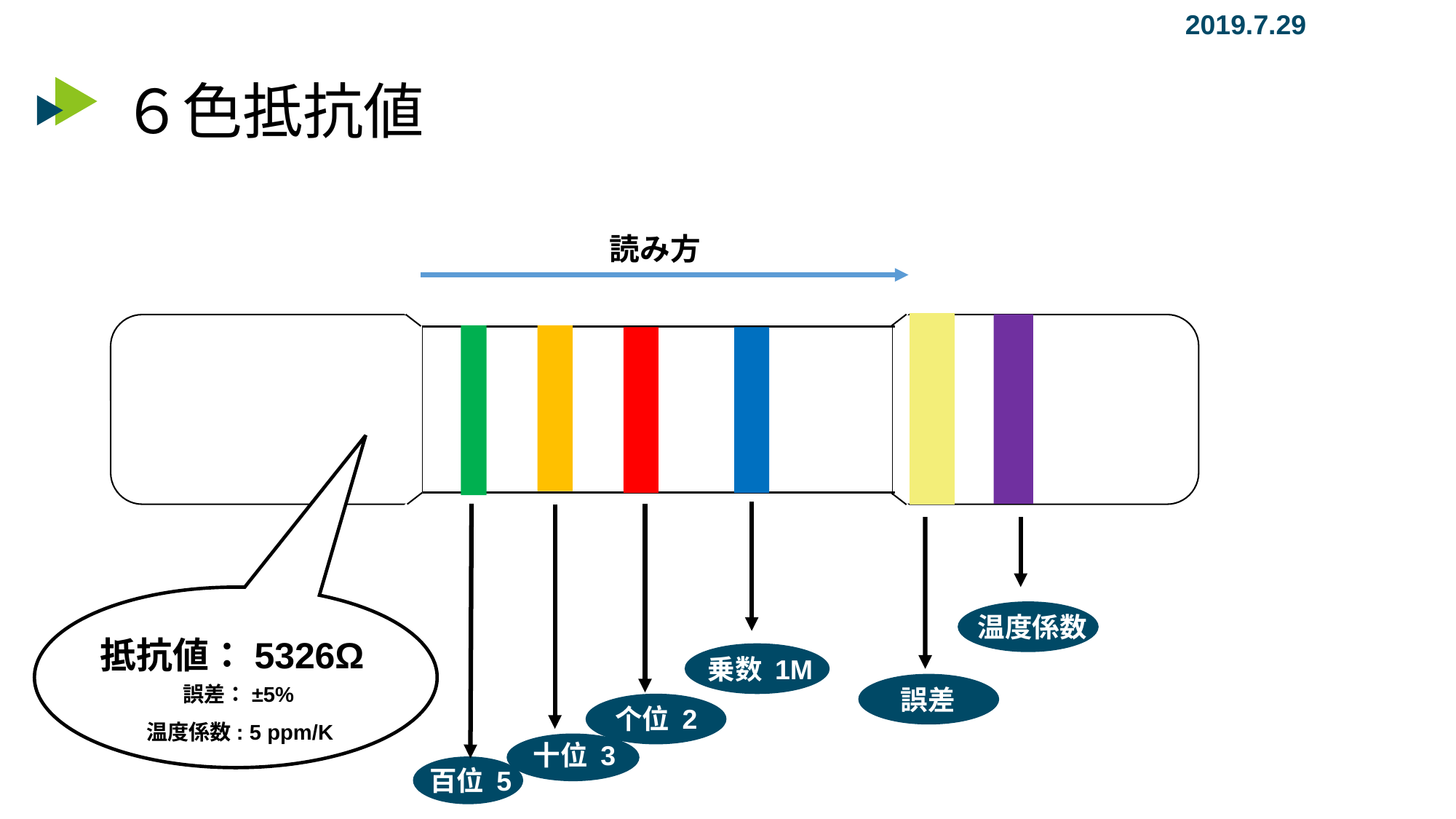

2019.7.29
# ６色抵抗値
読み方

温度係数
抵抗値：5326Ω

乗数 1M

誤差：±5%
誤差

个位 2
温度係数: 5 ppm/K
十位 3

百位 5